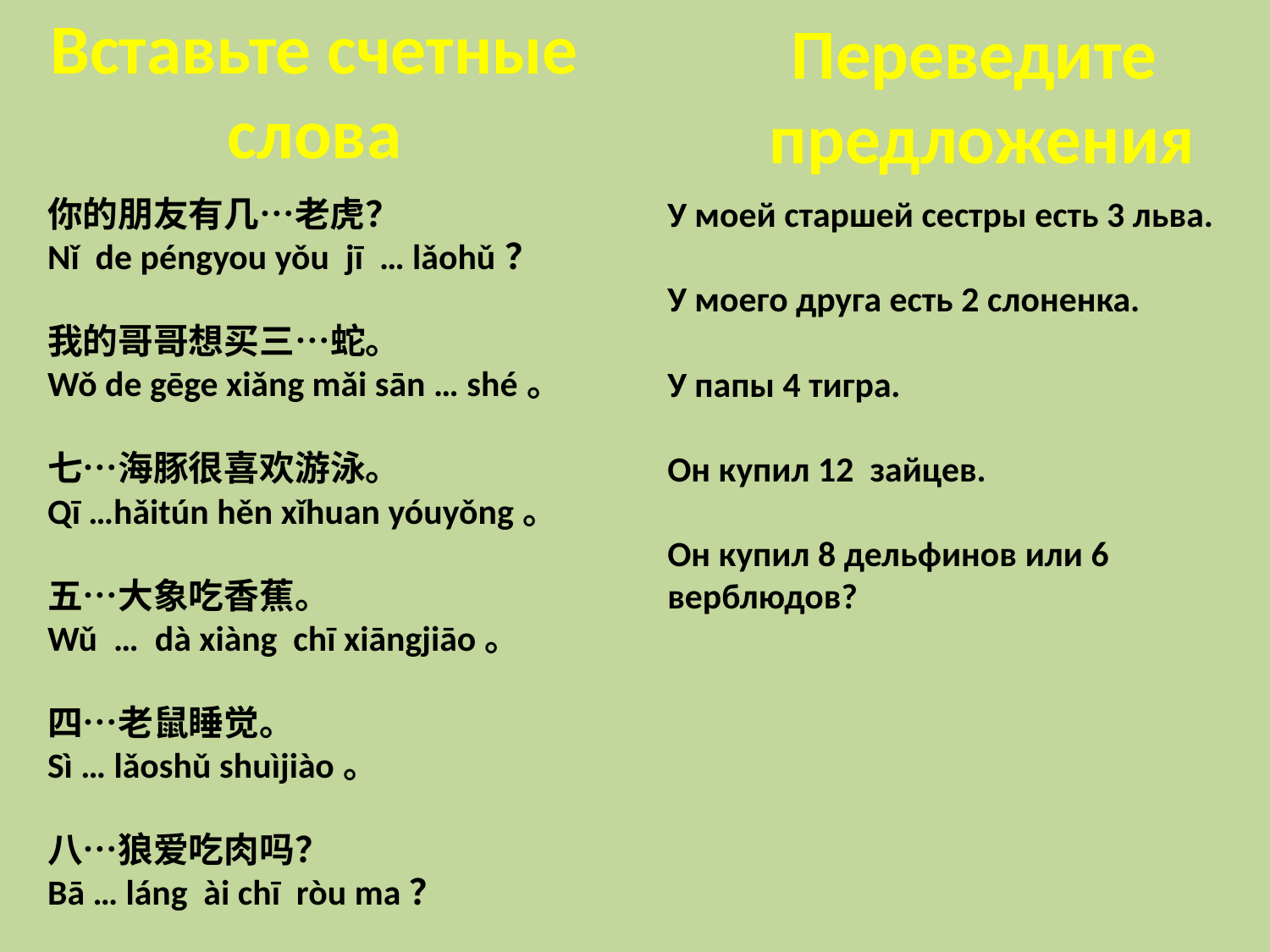

Вставьте счетные
слова
Переведите
предложения
你的朋友有几…老虎？
Nǐ  de péngyou yǒu  jī  … lǎohǔ？

我的哥哥想买三…蛇。
Wǒ de gēge xiǎng mǎi sān … shé。

七…海豚很喜欢游泳。
Qī …hǎitún hěn xǐhuan yóuyǒng。

五…大象吃香蕉。
Wǔ  …  dà xiàng  chī xiāngjiāo。

四…老鼠睡觉。
Sì … lǎoshǔ shuìjiào。

八…狼爱吃肉吗？
Bā … láng  ài chī  ròu ma？

У моей старшей сестры есть 3 льва.

У моего друга есть 2 слоненка.

У папы 4 тигра.

Он купил 12  зайцев.

Он купил 8 дельфинов или 6
верблюдов?